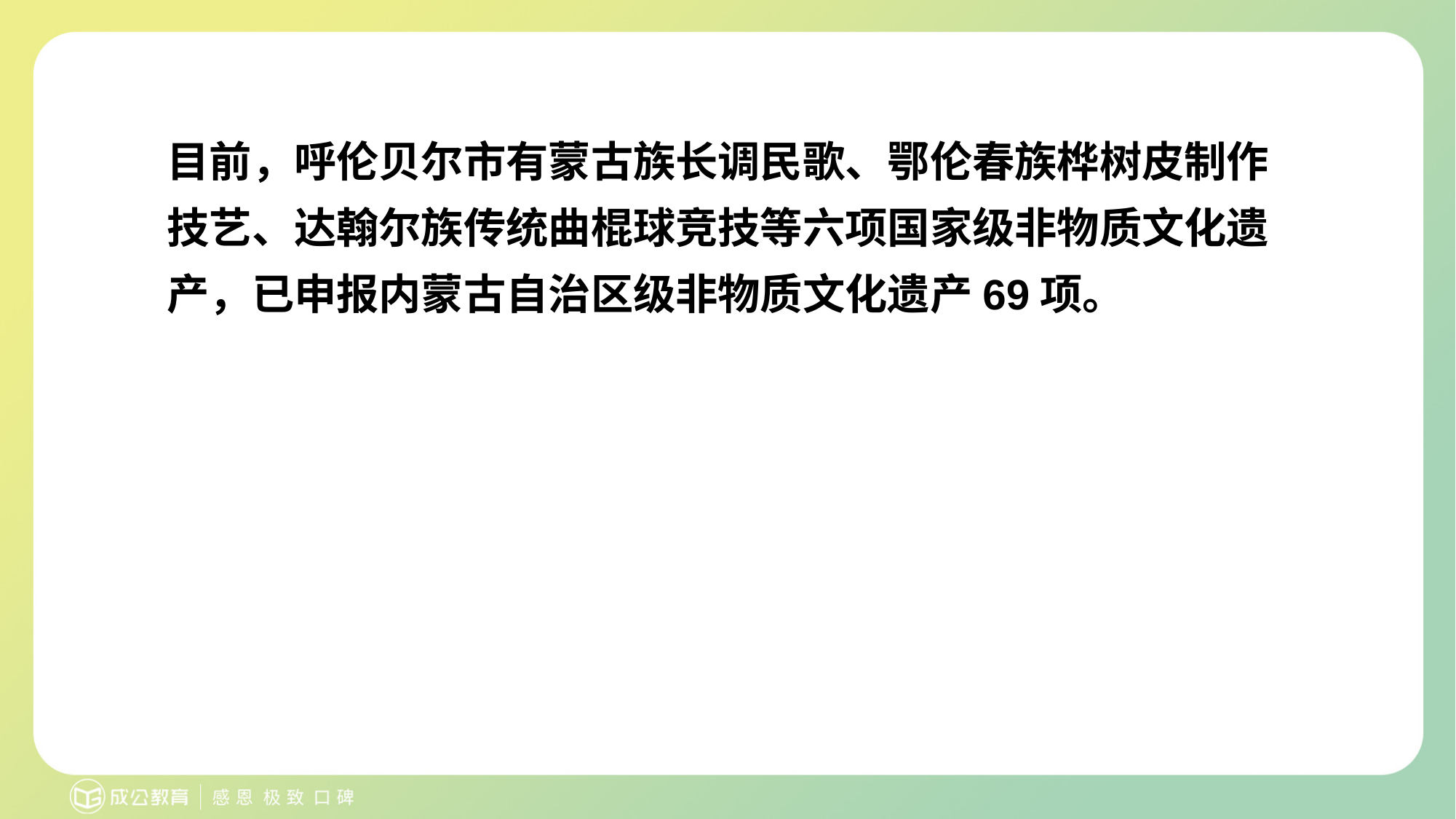

目前，呼伦贝尔市有蒙古族长调民歌、鄂伦春族桦树皮制作技艺、达翰尔族传统曲棍球竞技等六项国家级非物质文化遗产，已申报内蒙古自治区级非物质文化遗产69项。